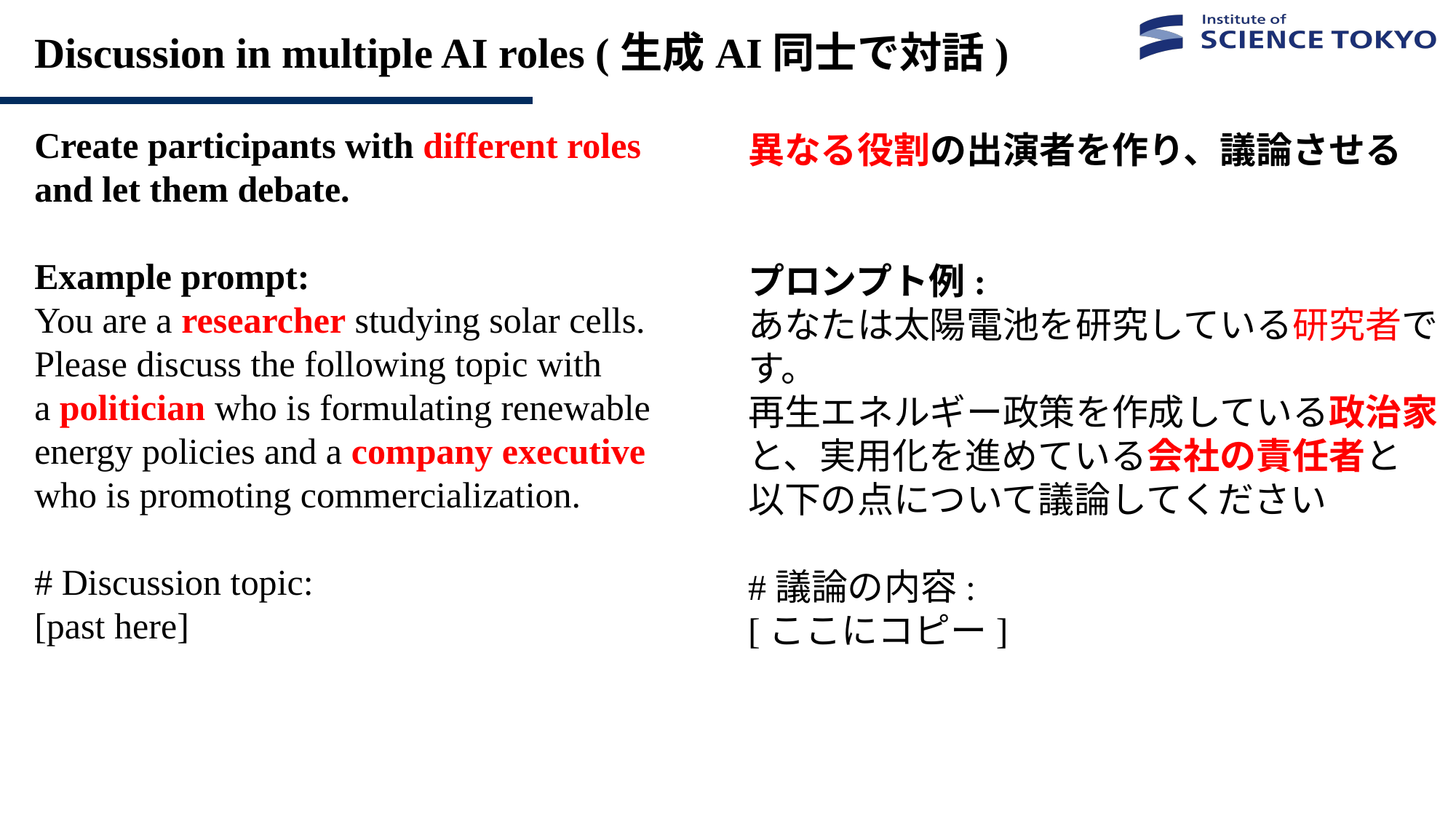

# Discussion in multiple AI roles (生成AI同士で対話)
Create participants with different roles
and let them debate.

Example prompt:
You are a researcher studying solar cells.
Please discuss the following topic with
a politician who is formulating renewable energy policies and a company executive
who is promoting commercialization.

# Discussion topic:
[past here]
異なる役割の出演者を作り、議論させる

プロンプト例:
あなたは太陽電池を研究している研究者です。
再生エネルギー政策を作成している政治家と、実用化を進めている会社の責任者と
以下の点について議論してください

#議論の内容:
[ここにコピー]